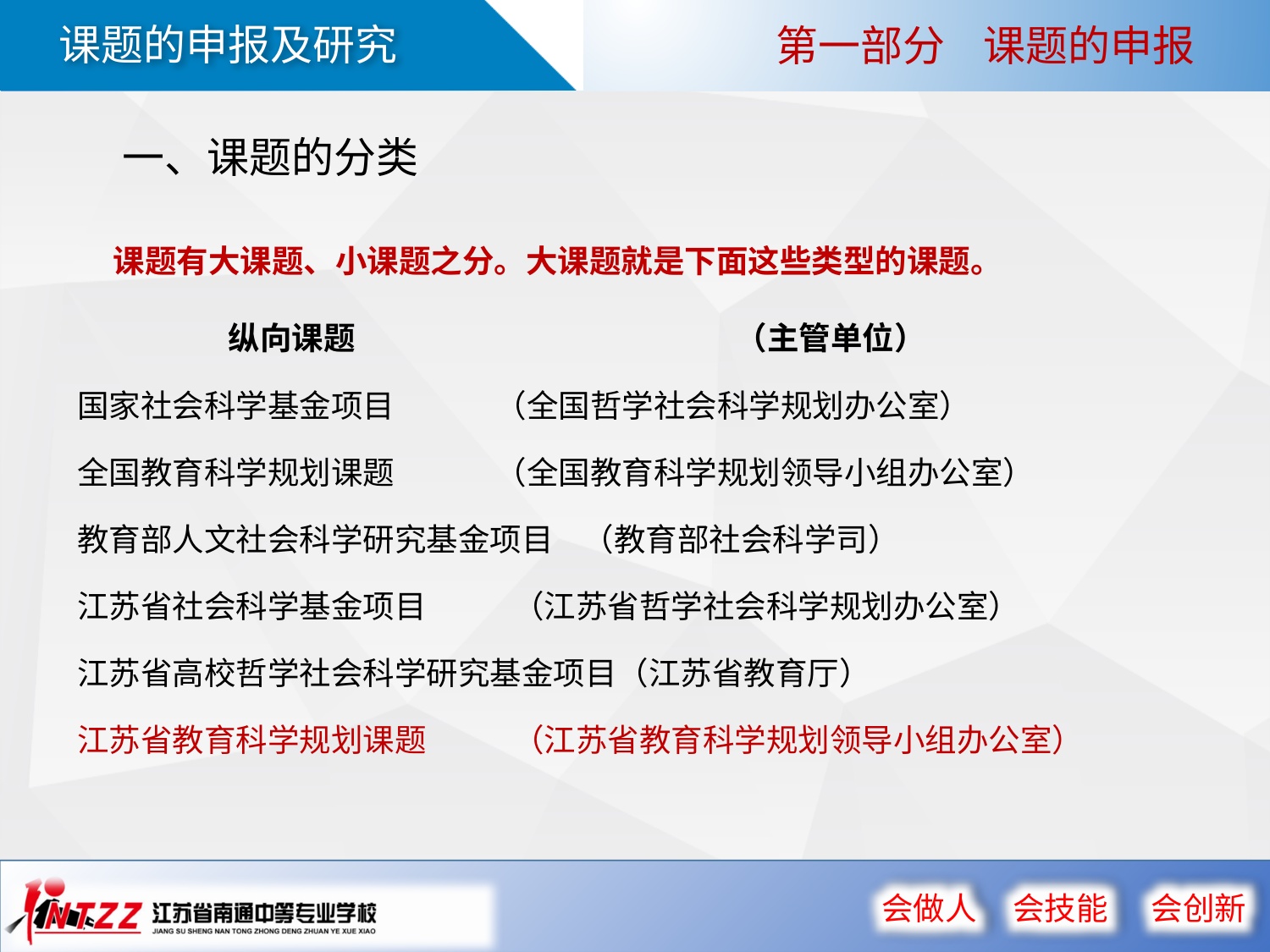

第一部分    课题的申报
一、课题的分类
         课题有大课题、小课题之分。大课题就是下面这些类型的课题。
                         纵向课题                                                     （主管单位）
    国家社会科学基金项目              （全国哲学社会科学规划办公室）
    全国教育科学规划课题              （全国教育科学规划领导小组办公室）
    教育部人文社会科学研究基金项目    （教育部社会科学司）
    江苏省社会科学基金项目            （江苏省哲学社会科学规划办公室）
    江苏省高校哲学社会科学研究基金项目（江苏省教育厅）
    江苏省教育科学规划课题            （江苏省教育科学规划领导小组办公室）